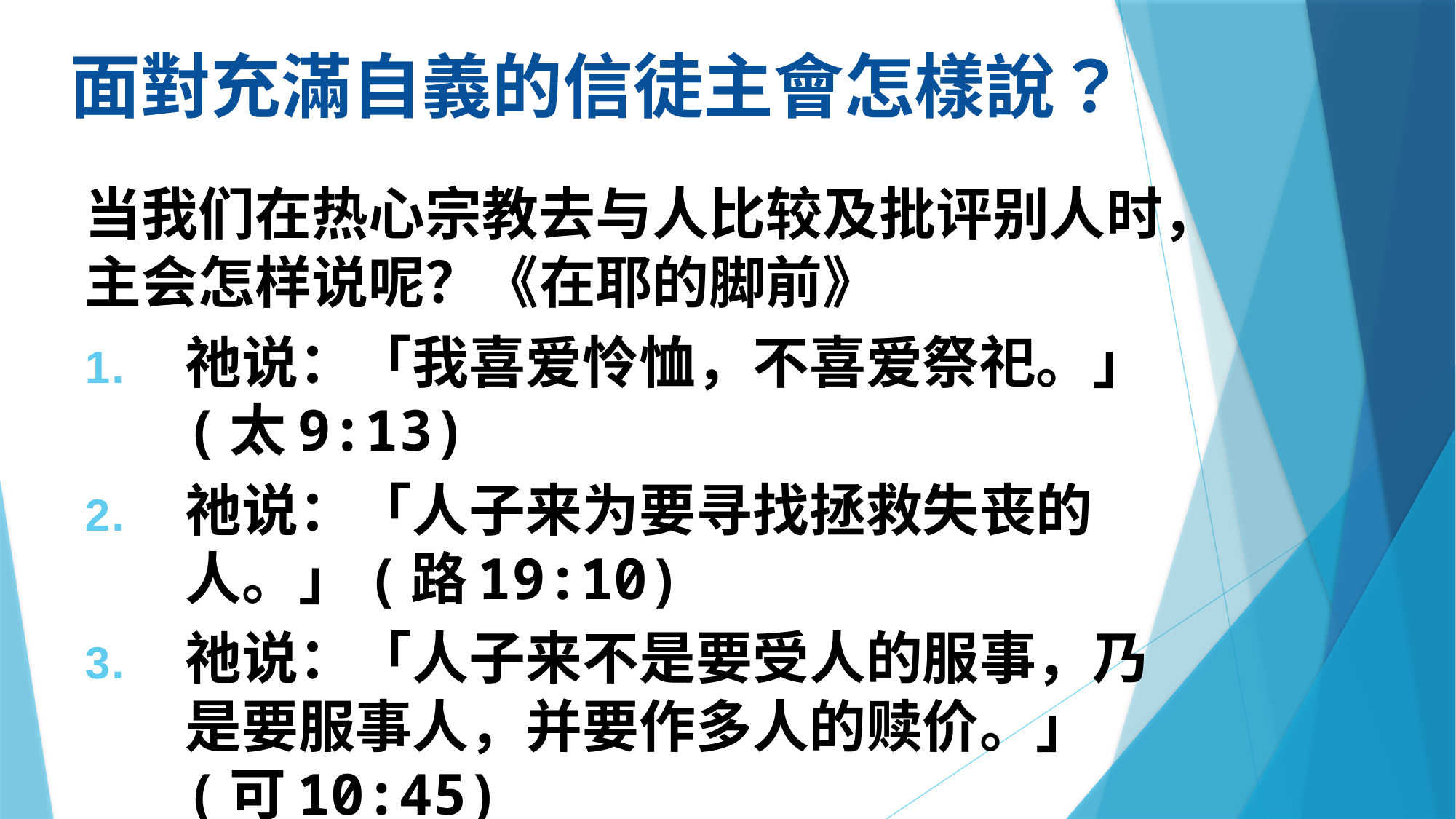

# 面對充滿自義的信徒主會怎樣說？
当我们在热心宗教去与人比较及批评别人时，主会怎样说呢？《在耶的脚前》
祂说：「我喜爱怜恤，不喜爱祭祀。」(太9:13)
祂说：「人子来为要寻找拯救失丧的人。」(路19:10)
祂说：「人子来不是要受人的服事，乃是要服事人，并要作多人的赎价。」(可10:45)